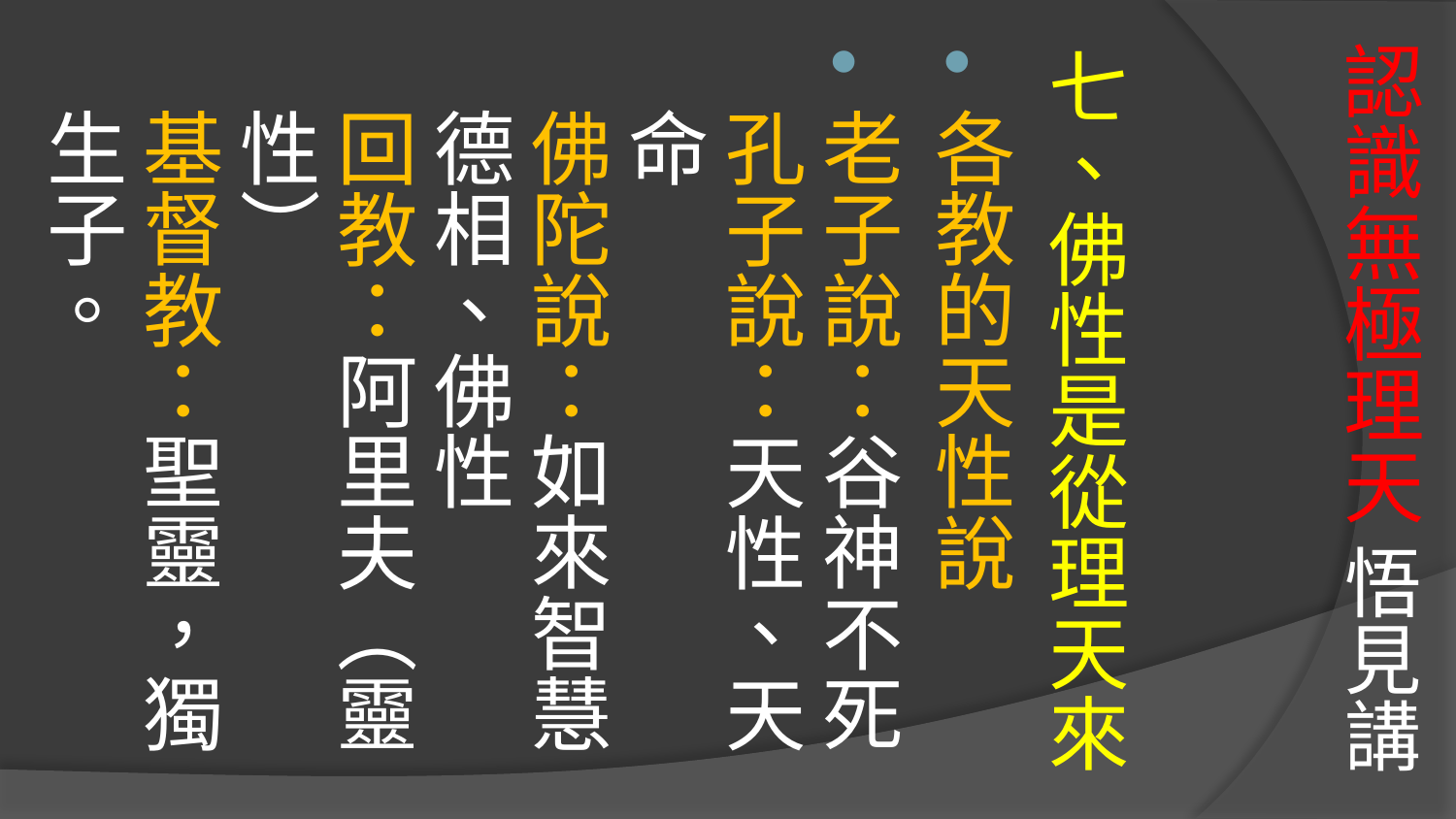

# 認識無極理天 悟見講
七、佛性是從理天來
各教的天性說
老子說：谷神不死
孔子說：天性、天命
佛陀說：如來智慧德相、佛性
回教：阿里夫（靈性）
基督教：聖靈，獨生子。